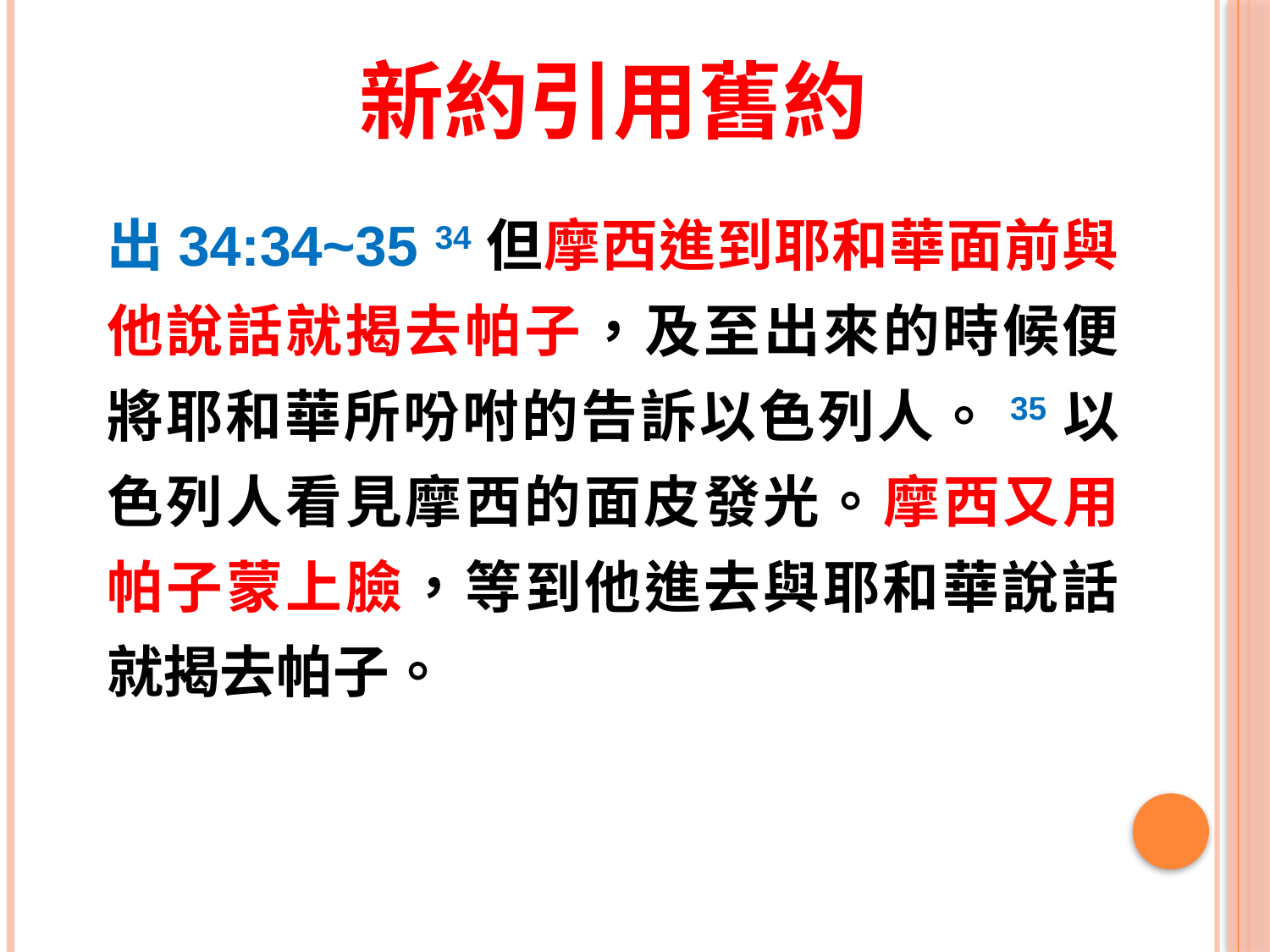

# 新約引用舊約
出34:34~35 34但摩西進到耶和華面前與他說話就揭去帕子，及至出來的時候便將耶和華所吩咐的告訴以色列人。35以色列人看見摩西的面皮發光。摩西又用帕子蒙上臉，等到他進去與耶和華說話就揭去帕子。